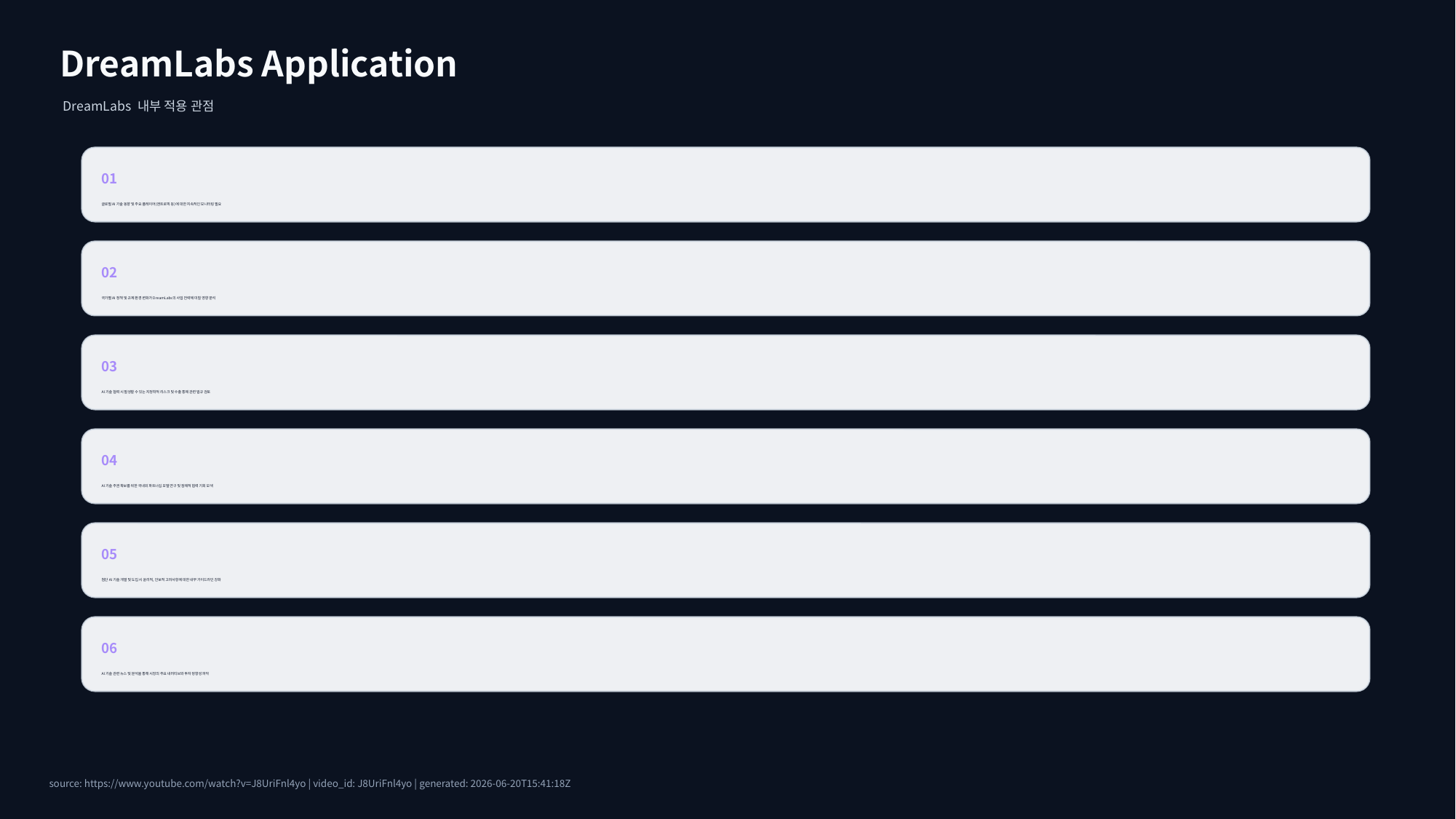

DreamLabs Application
DreamLabs 내부 적용 관점

01
글로벌 AI 기술 동향 및 주요 플레이어(앤트로픽 등)에 대한 지속적인 모니터링 필요

02
국가별 AI 정책 및 규제 환경 변화가 DreamLabs의 사업 전략에 미칠 영향 분석

03
AI 기술 협력 시 발생할 수 있는 지정학적 리스크 및 수출 통제 관련 법규 검토

04
AI 기술 주권 확보를 위한 국내외 파트너십 모델 연구 및 잠재적 협력 기회 모색

05
첨단 AI 기술 개발 및 도입 시 윤리적, 안보적 고려사항에 대한 내부 가이드라인 강화

06
AI 기술 관련 뉴스 및 분석을 통해 시장의 주요 내러티브와 투자 방향성 파악
source: https://www.youtube.com/watch?v=J8UriFnl4yo | video_id: J8UriFnl4yo | generated: 2026-06-20T15:41:18Z